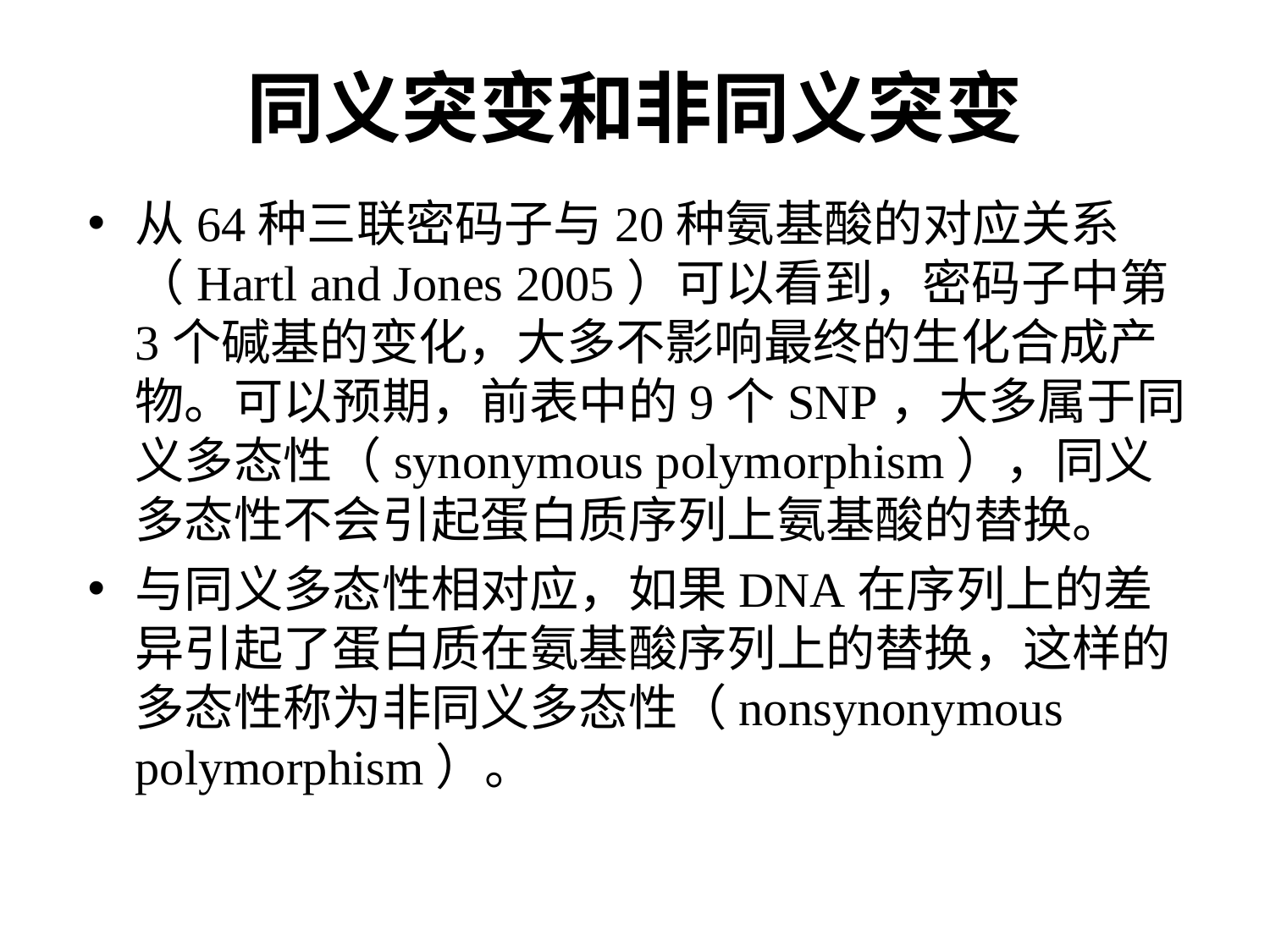

# 同义突变和非同义突变
从64种三联密码子与20种氨基酸的对应关系（Hartl and Jones 2005）可以看到，密码子中第3个碱基的变化，大多不影响最终的生化合成产物。可以预期，前表中的9个SNP，大多属于同义多态性（synonymous polymorphism），同义多态性不会引起蛋白质序列上氨基酸的替换。
与同义多态性相对应，如果DNA在序列上的差异引起了蛋白质在氨基酸序列上的替换，这样的多态性称为非同义多态性（nonsynonymous polymorphism）。